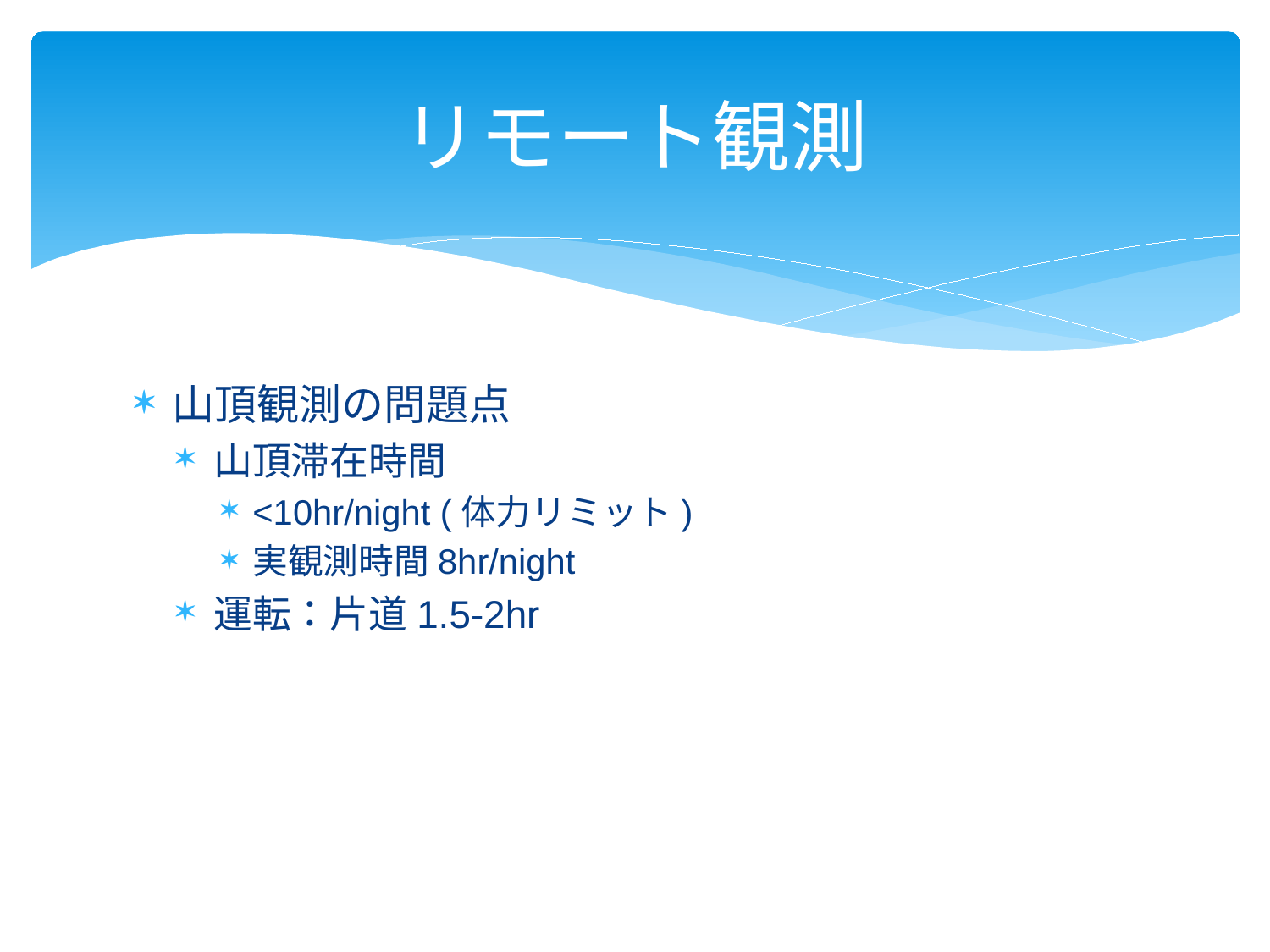

# リモート観測
山頂観測の問題点
山頂滞在時間
<10hr/night (体力リミット)
実観測時間8hr/night
運転：片道1.5-2hr